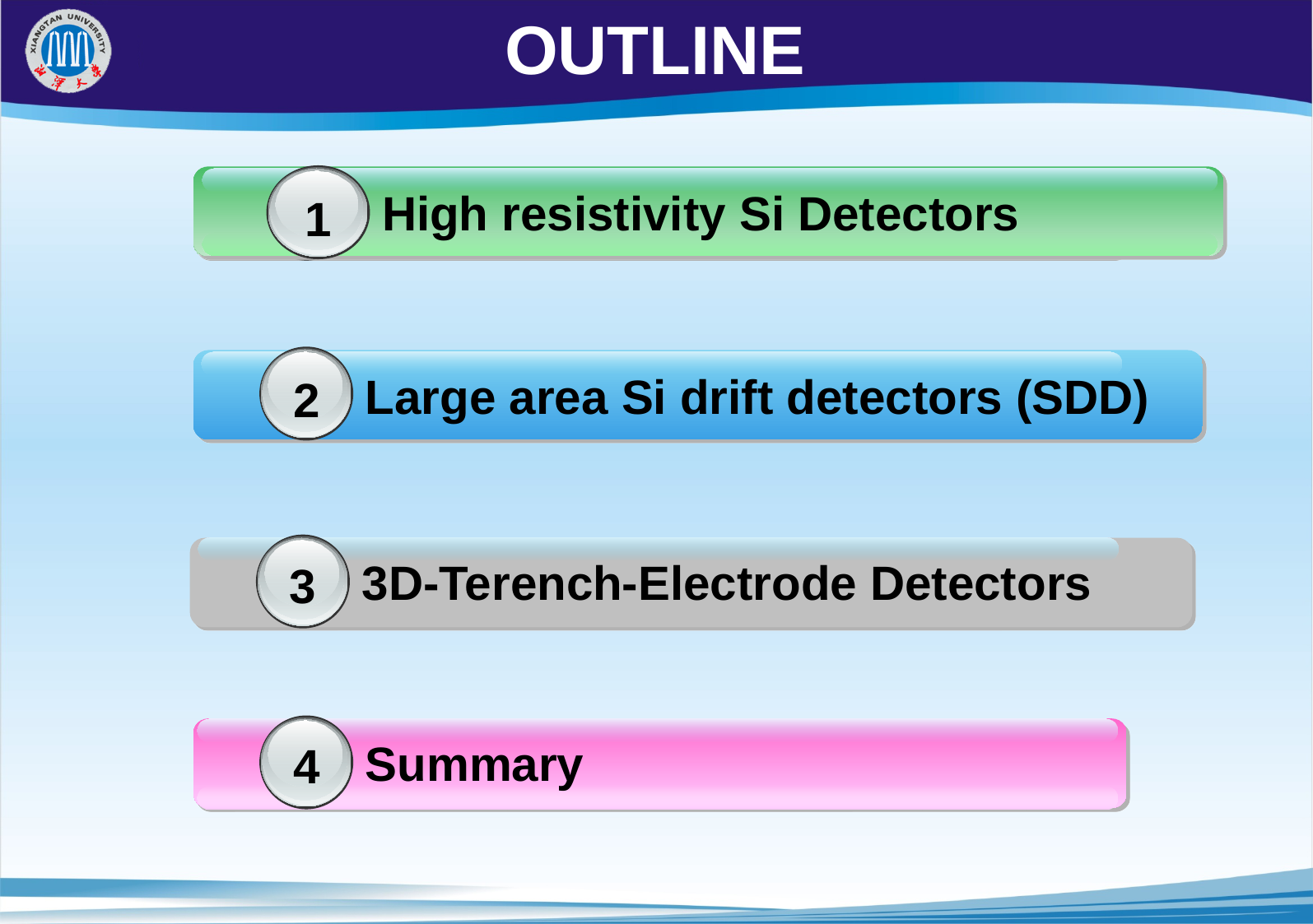

OUTLINE

High resistivity Si Detectors
1

研究背景
一

Large area Si drift detectors (SDD)
2

3D-Terench-Electrode Detectors
3

Summary
4